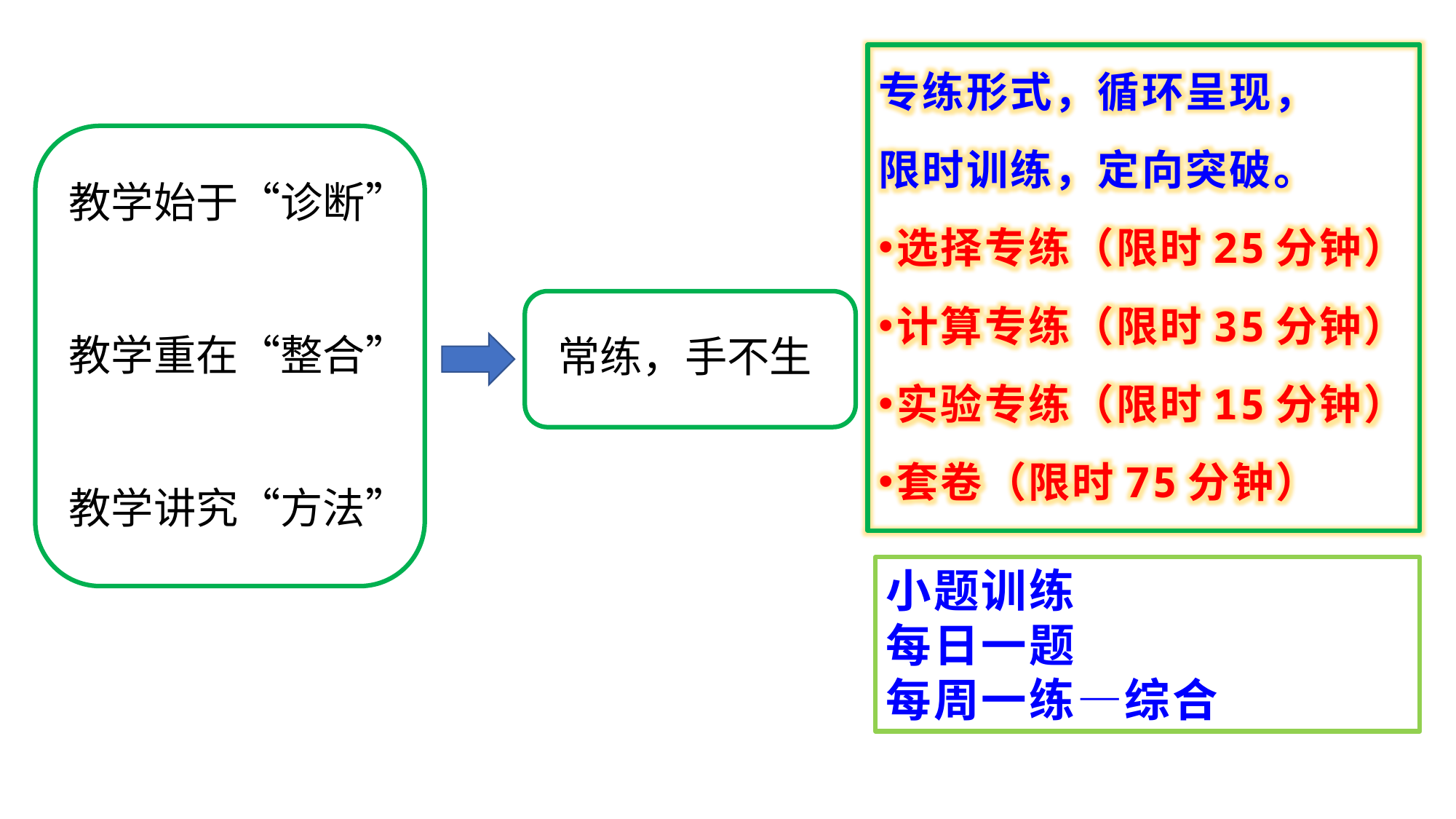

专练形式，循环呈现，
限时训练，定向突破。
选择专练（限时25分钟）
计算专练（限时35分钟）
实验专练（限时15分钟）
套卷（限时75分钟）

教学始于“诊断”

教学重在“整合”

教学讲究“方法”

常练，手不生

小题训练
每日一题
每周一练—综合